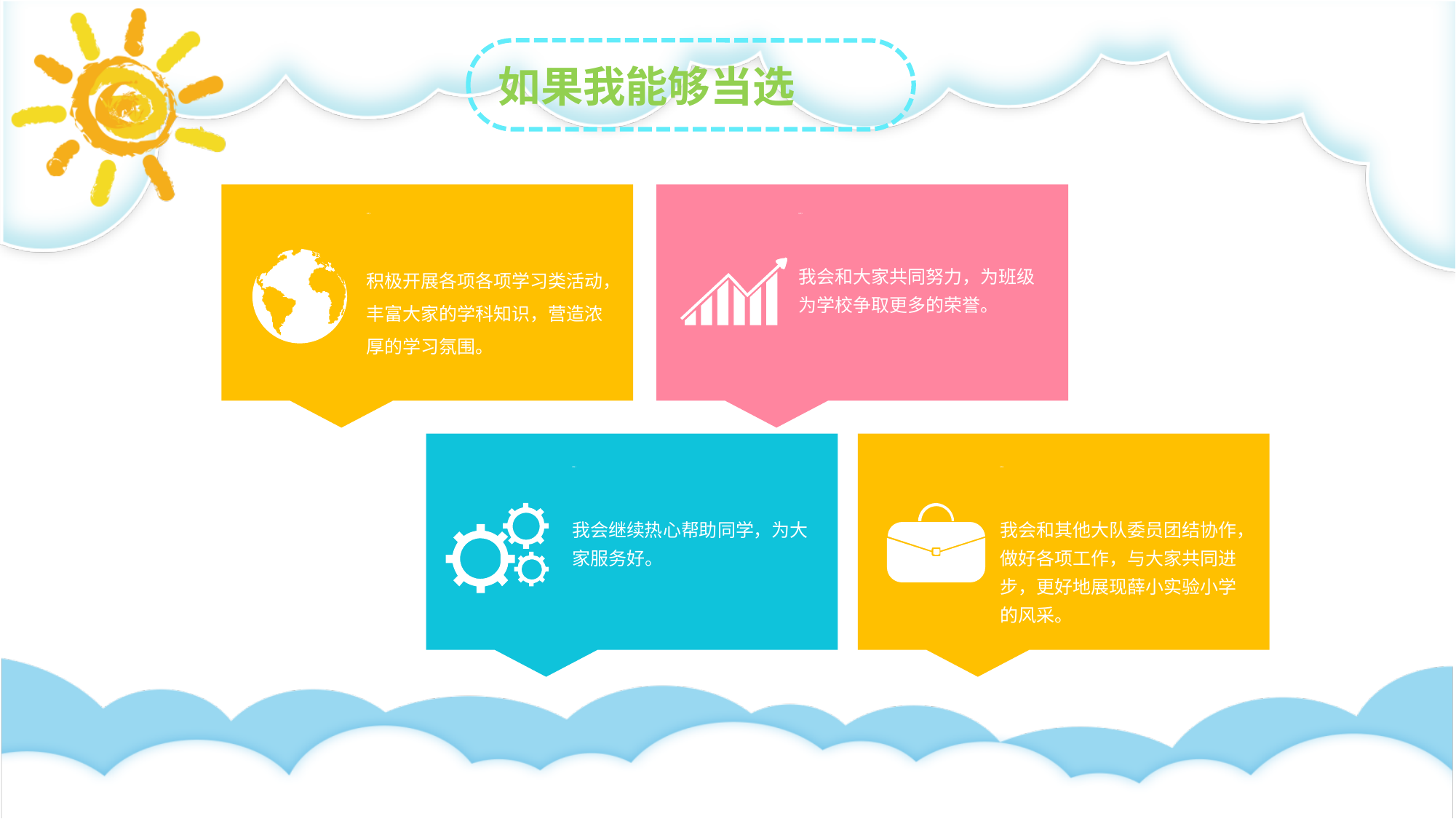

如果我能够当选

标题1

积极开展各项各项学习类活动，丰富大家的学科知识，营造浓厚的学习氛围。

标题2
我会和大家共同努力，为班级为学校争取更多的荣誉。

标题3

我会继续热心帮助同学，为大家服务好。

标题4

我会和其他大队委员团结协作，做好各项工作，与大家共同进步，更好地展现薛小实验小学的风采。